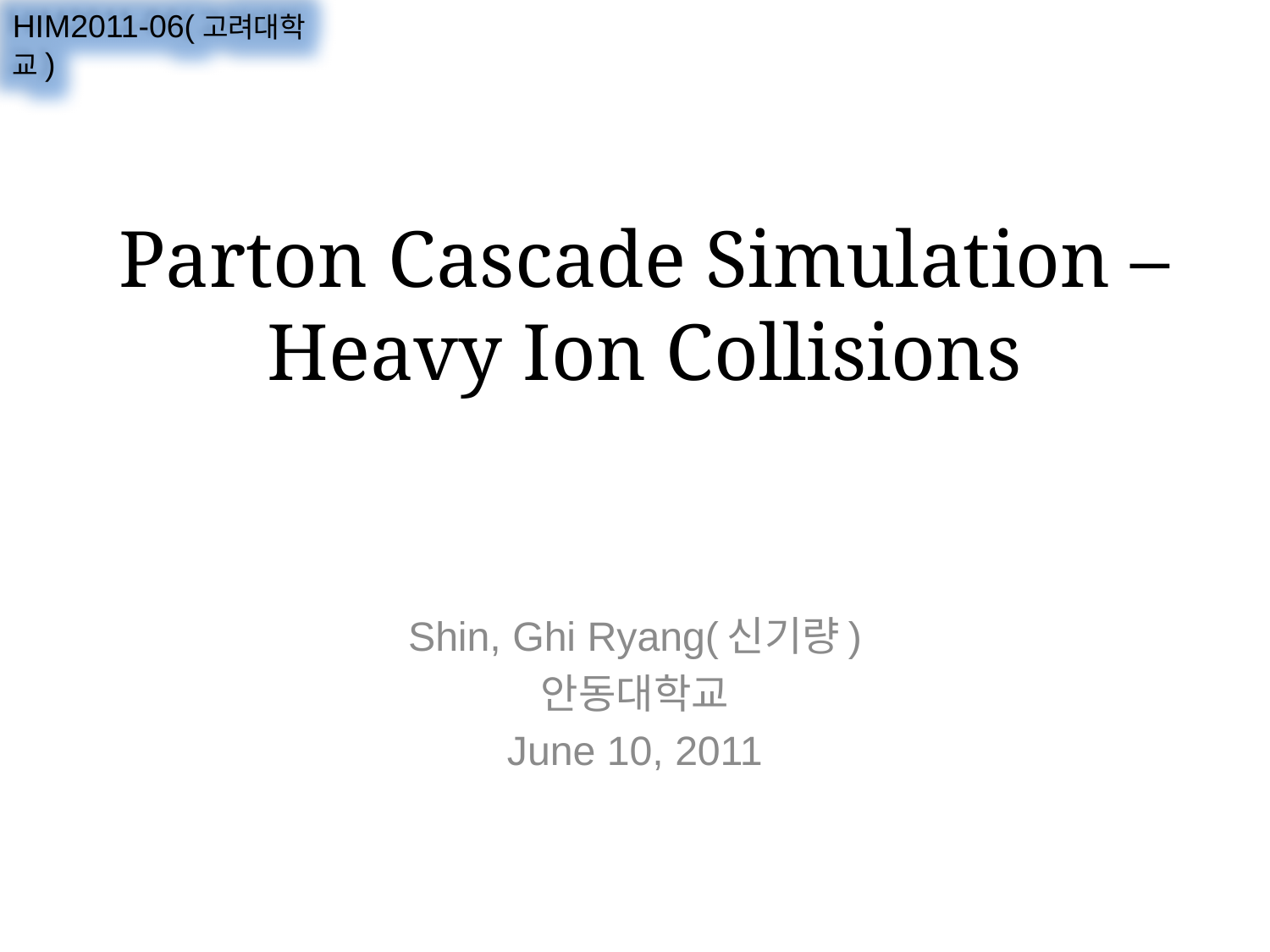

HIM2011-06(고려대학교)
# Parton Cascade Simulation – Heavy Ion Collisions

Shin, Ghi Ryang(신기량)
안동대학교
June 10, 2011